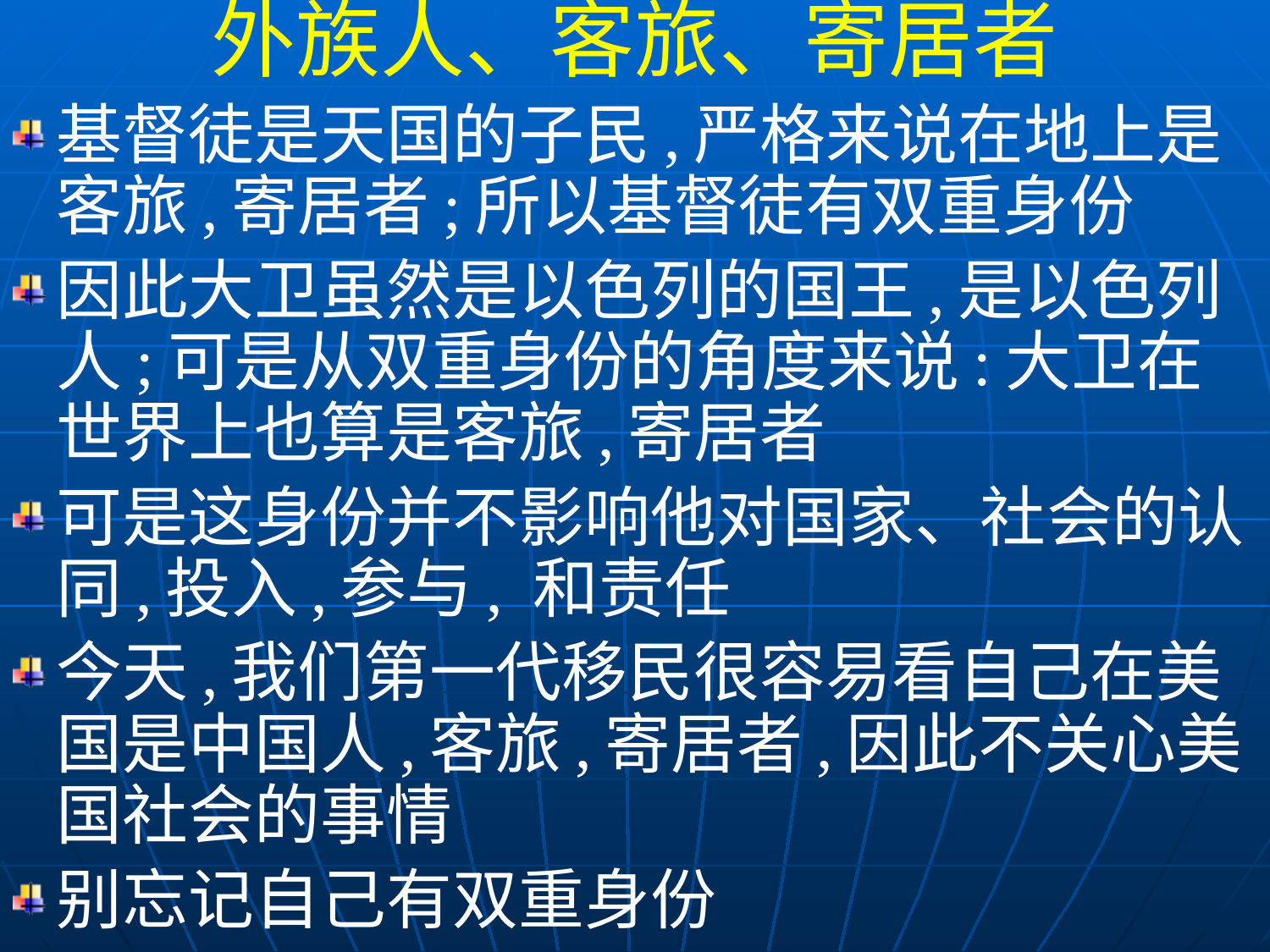

外族人、客旅、寄居者
基督徒是天国的子民,严格来说在地上是客旅,寄居者;所以基督徒有双重身份
因此大卫虽然是以色列的国王,是以色列人;可是从双重身份的角度来说:大卫在世界上也算是客旅,寄居者
可是这身份并不影响他对国家、社会的认同,投入,参与, 和责任
今天,我们第一代移民很容易看自己在美国是中国人,客旅,寄居者,因此不关心美国社会的事情
别忘记自己有双重身份